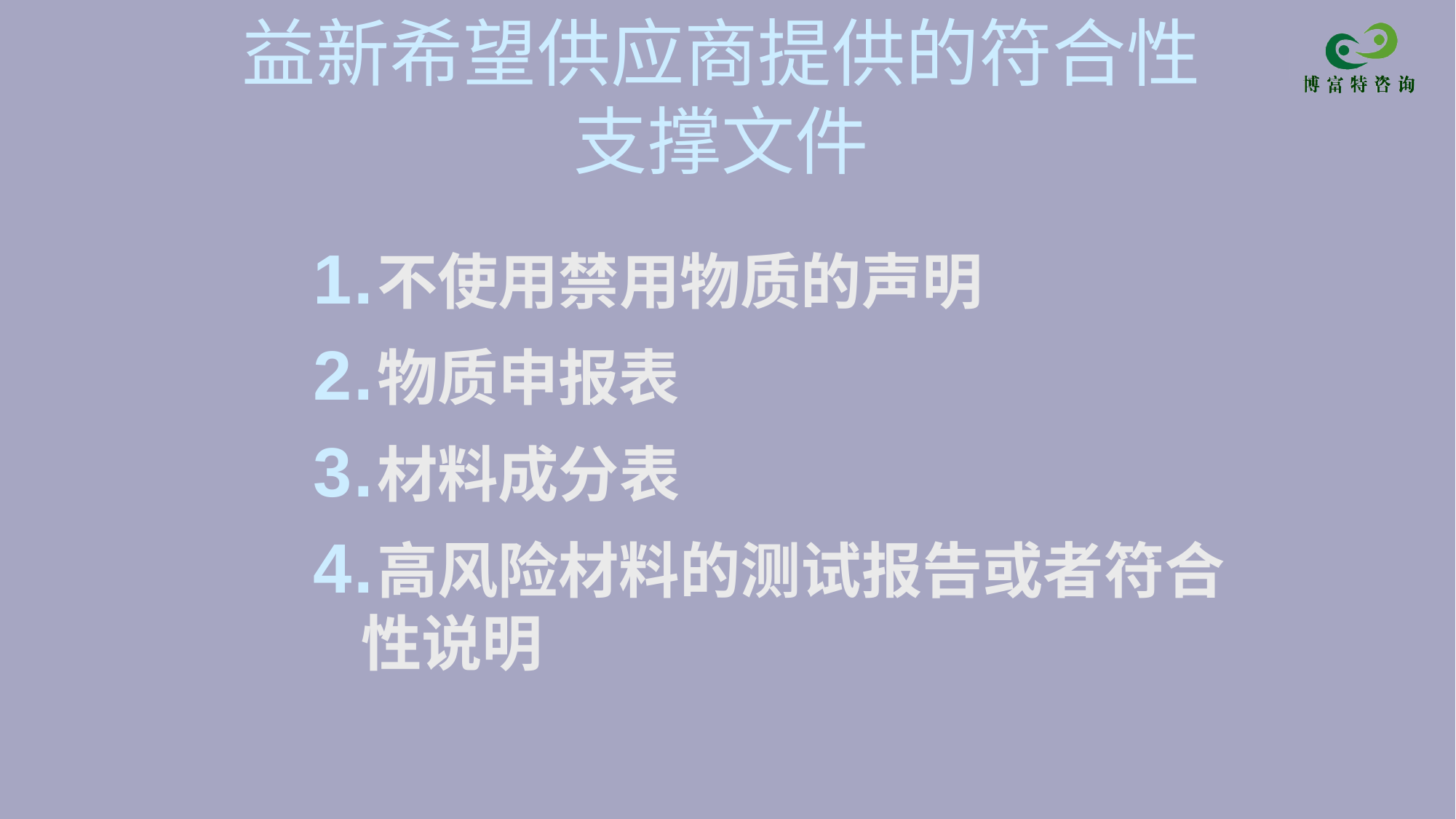

# 益新希望供应商提供的符合性支撑文件
不使用禁用物质的声明
物质申报表
材料成分表
高风险材料的测试报告或者符合性说明